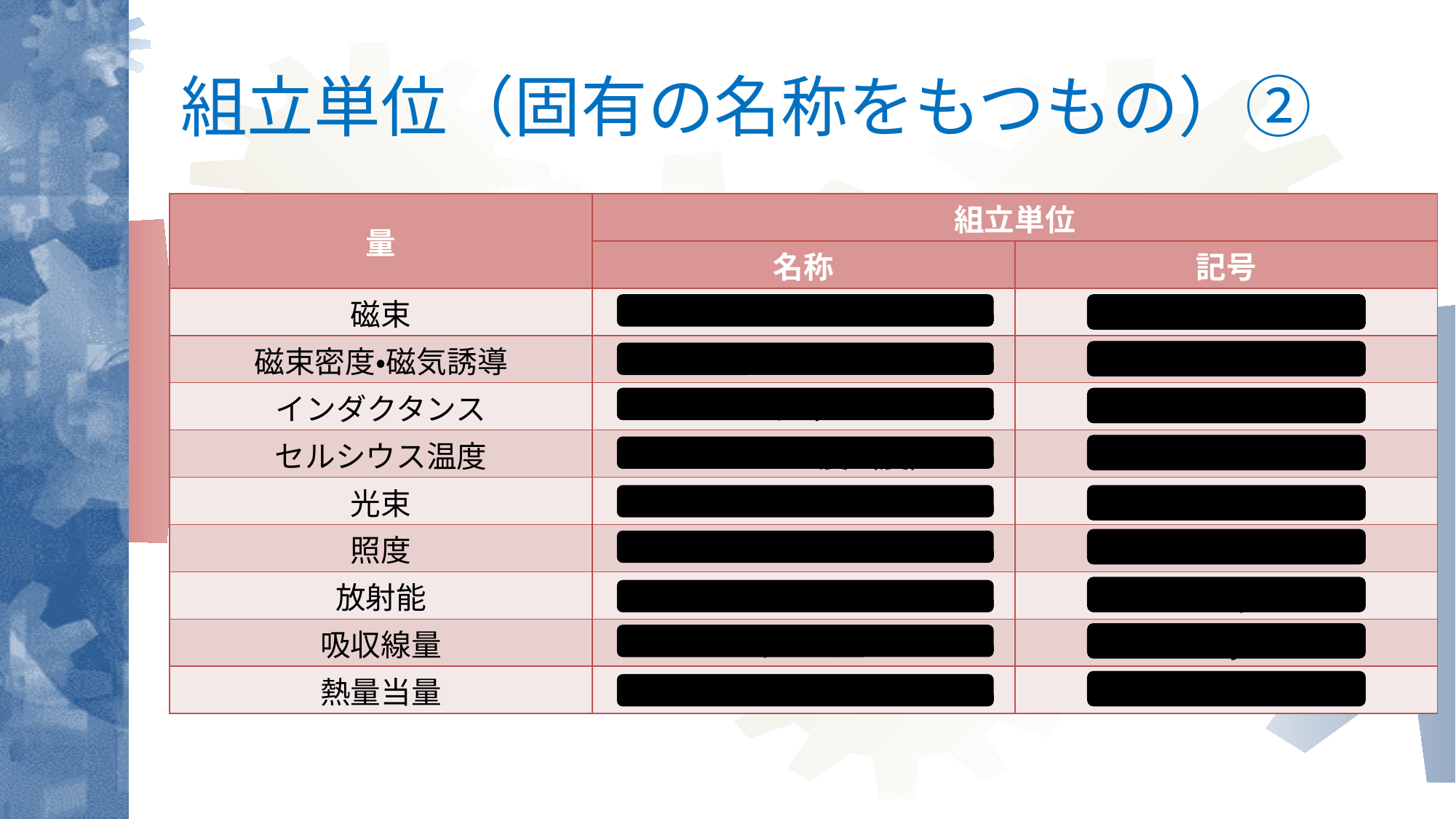

# 組立単位（固有の名称をもつもの）②
| 量 | 組立単位 |  |
| --- | --- | --- |
|  | 名称 | 記号 |
| 磁束 | ウェーバー | Wb |
| 磁束密度・磁気誘導 | テスラ | T |
| インダクタンス | ヘンリー | H |
| セルシウス温度 | セルシウス度（度） | ℃ |
| 光束 | ルーメン | lm |
| 照度 | ルクス | lX |
| 放射能 | ベクレル | Bq |
| 吸収線量 | グレイ | Gy |
| 熱量当量 | シーベルト | Sv |